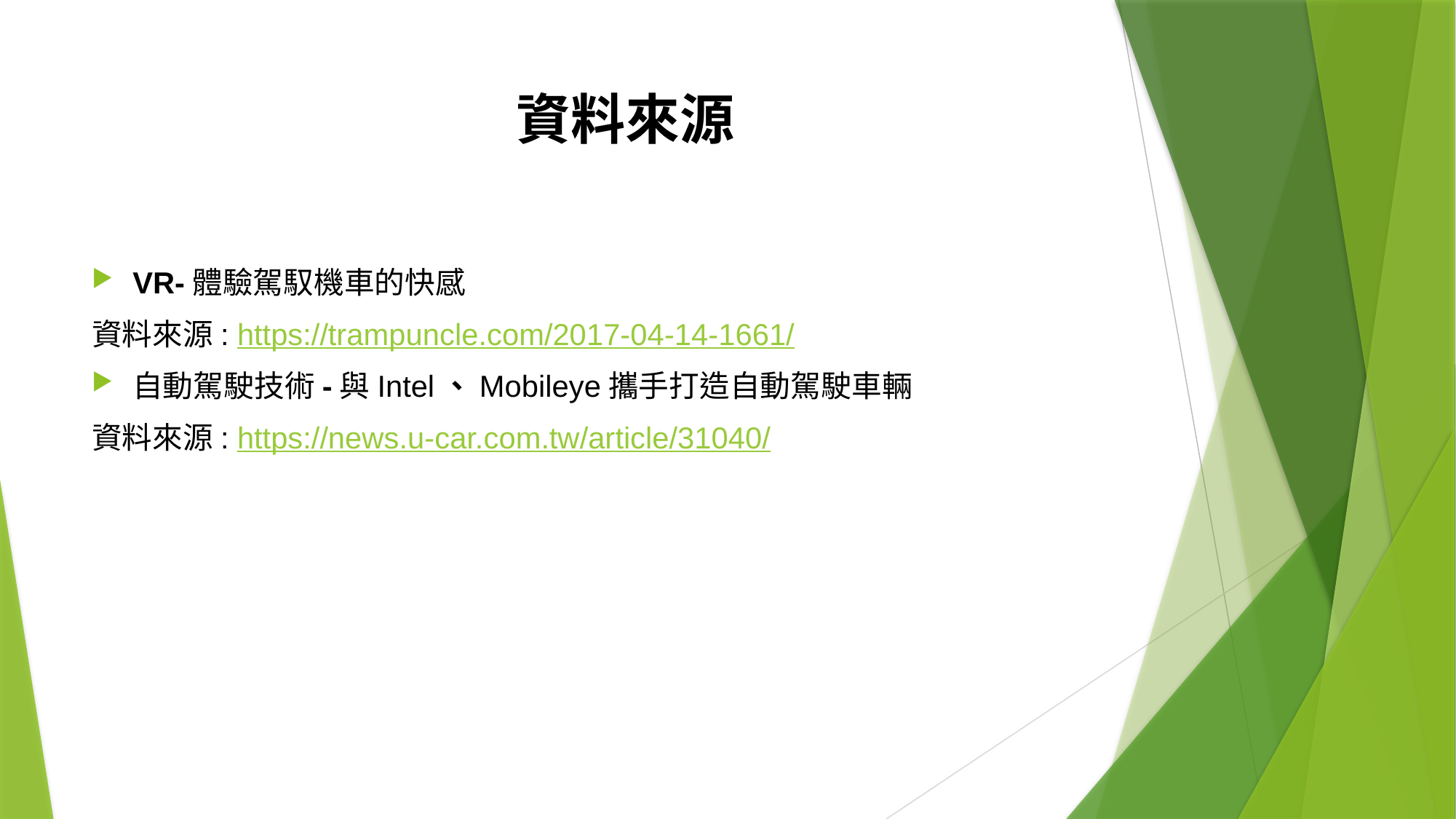

資料來源
VR-體驗駕馭機車的快感
資料來源: https://trampuncle.com/2017-04-14-1661/
自動駕駛技術-與Intel、Mobileye攜手打造自動駕駛車輛
資料來源: https://news.u-car.com.tw/article/31040/